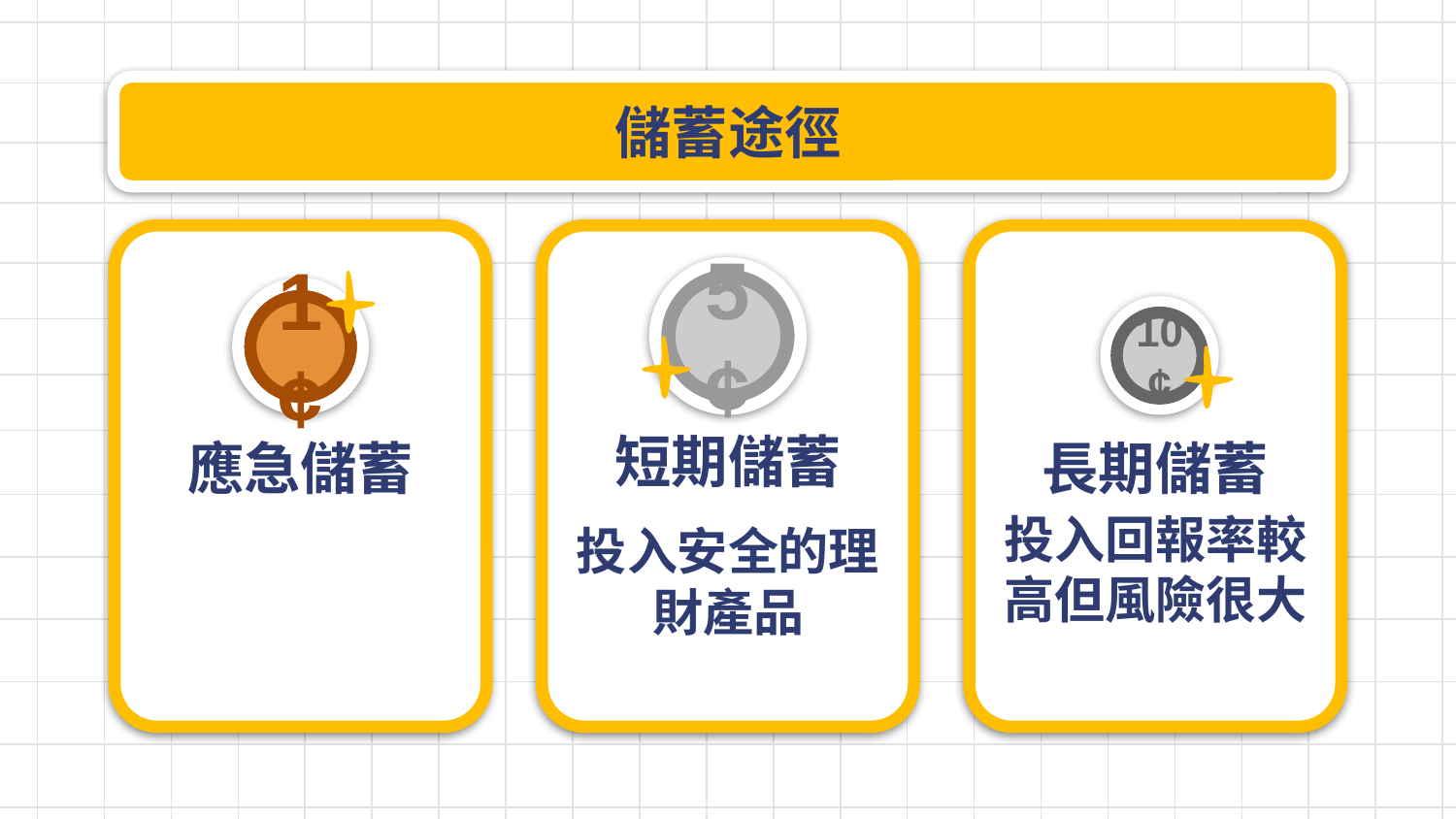

儲蓄途徑
短期儲蓄
應急儲蓄
長期儲蓄
投入回報率較高但風險很大
投入安全的理財產品